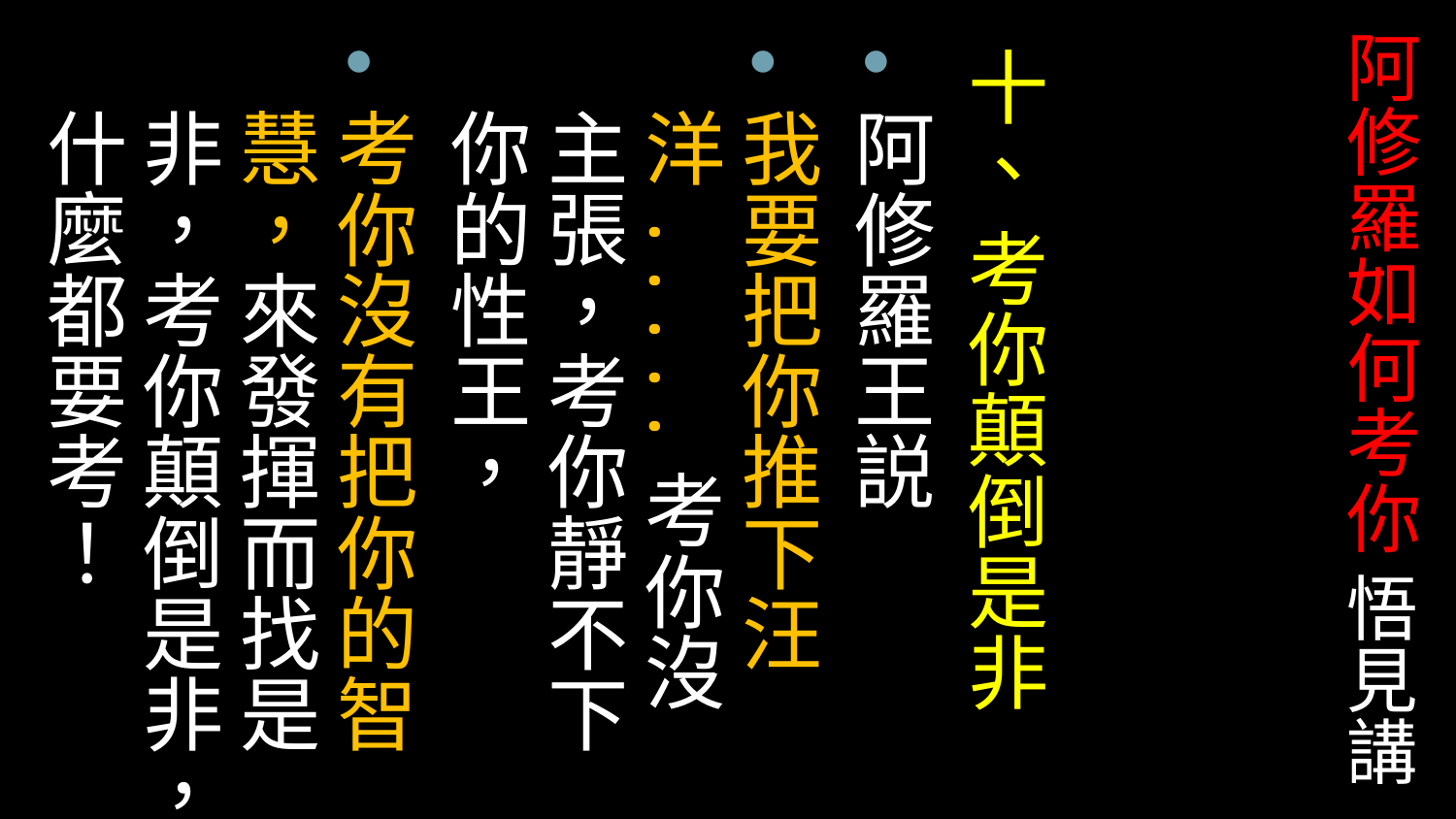

# 阿修羅如何考你 悟見講
十、 考你顛倒是非
阿修羅王説
我要把你推下汪洋.....考你沒主張，考你靜不下你的性王，
考你沒有把你的智慧，來發揮而找是非，考你顛倒是非，什麼都要考！